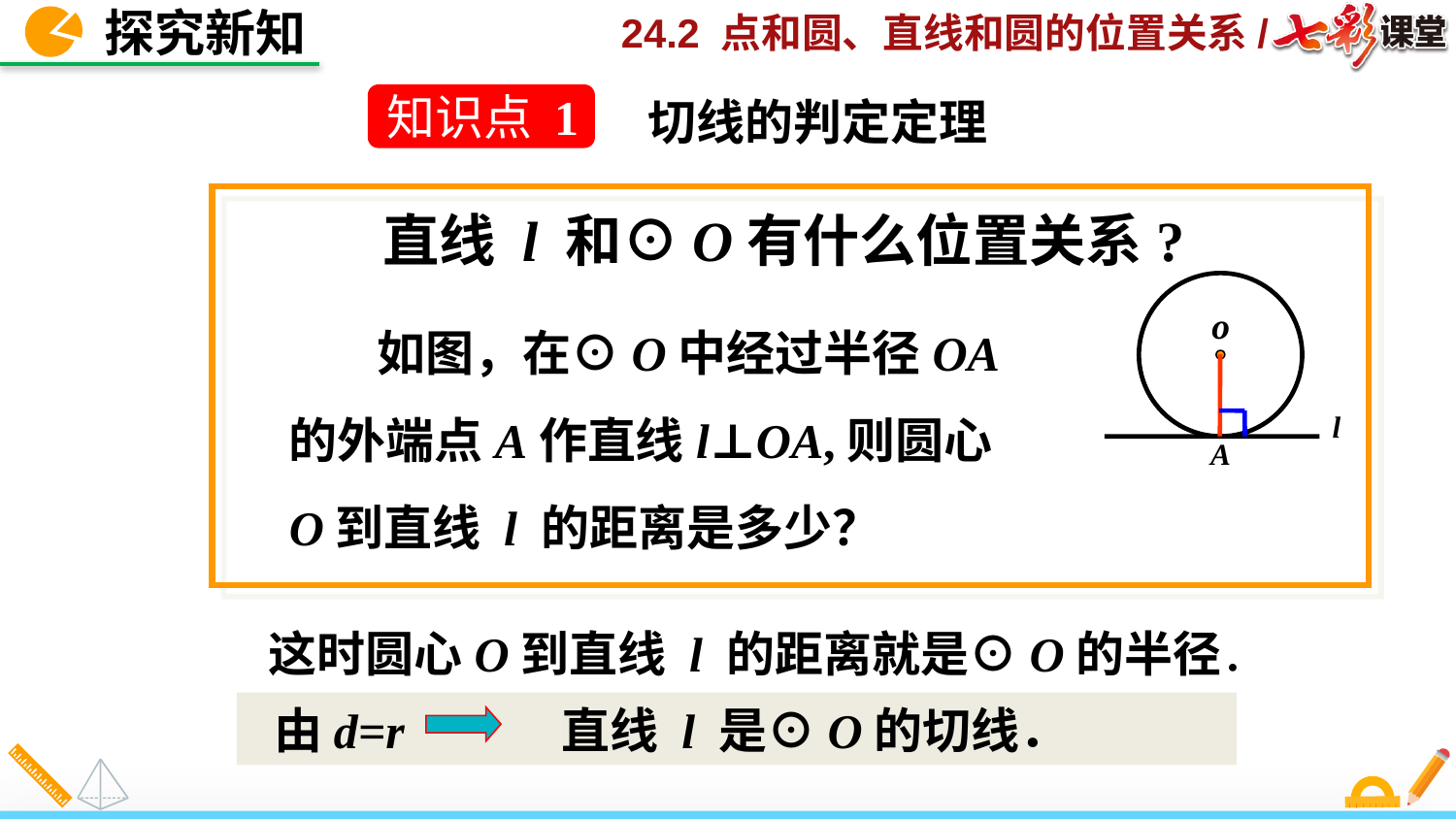

探究新知

知识点 1
切线的判定定理

      直线 l 和⊙O有什么位置关系?

o

l

A

       如图，在⊙O中经过半径OA的外端点A作直线l⊥OA,则圆心O到直线 l 的距离是多少？
       这时圆心O到直线 l 的距离就是⊙O的半径．
 由d=r            直线 l 是⊙O的切线．